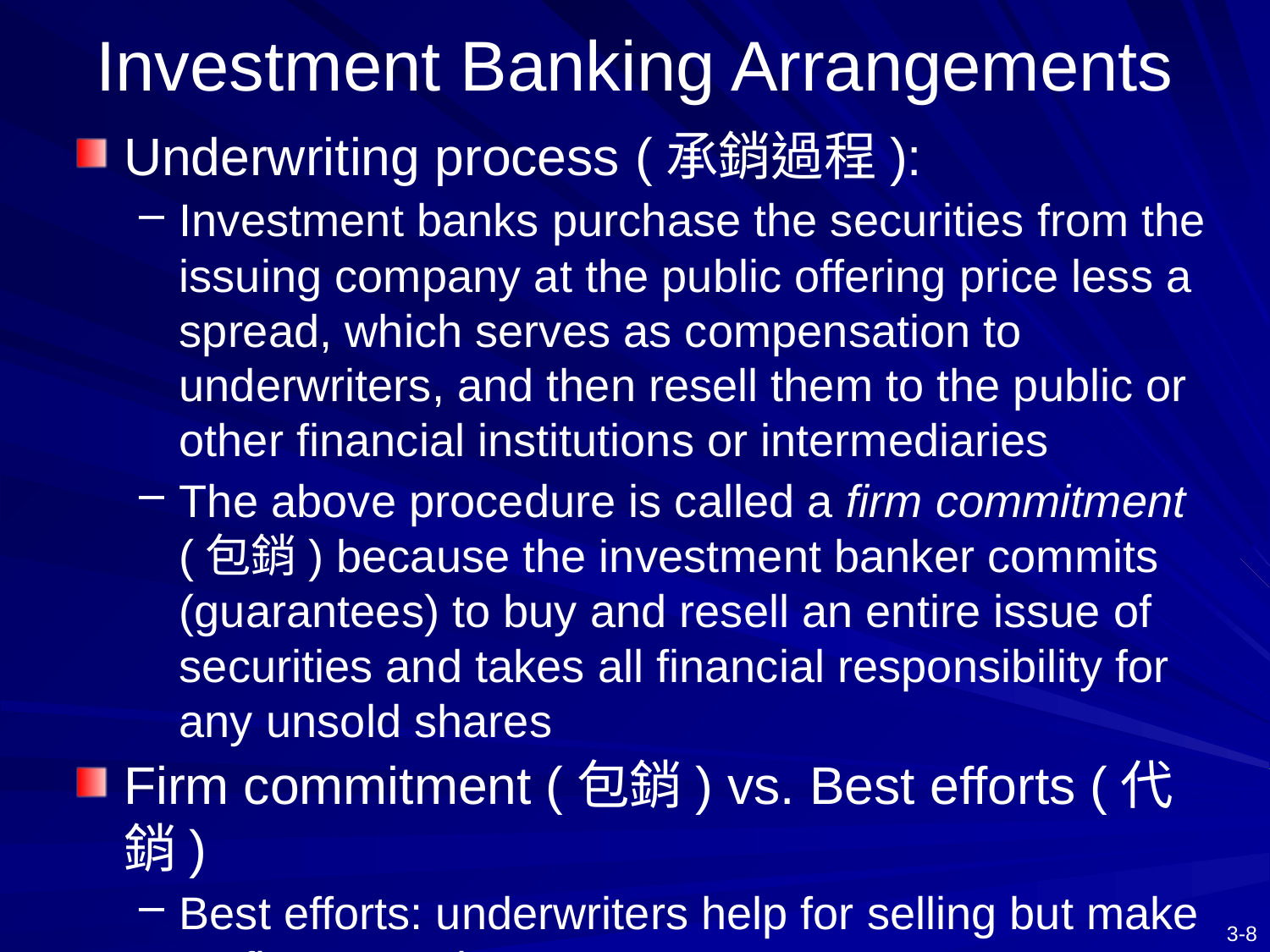

# Investment Banking Arrangements
Underwriting process (承銷過程):
Investment banks purchase the securities from the issuing company at the public offering price less a spread, which serves as compensation to underwriters, and then resell them to the public or other financial institutions or intermediaries
The above procedure is called a firm commitment (包銷) because the investment banker commits (guarantees) to buy and resell an entire issue of securities and takes all financial responsibility for any unsold shares
Firm commitment (包銷) vs. Best efforts (代銷)
Best efforts: underwriters help for selling but make no firm commitment